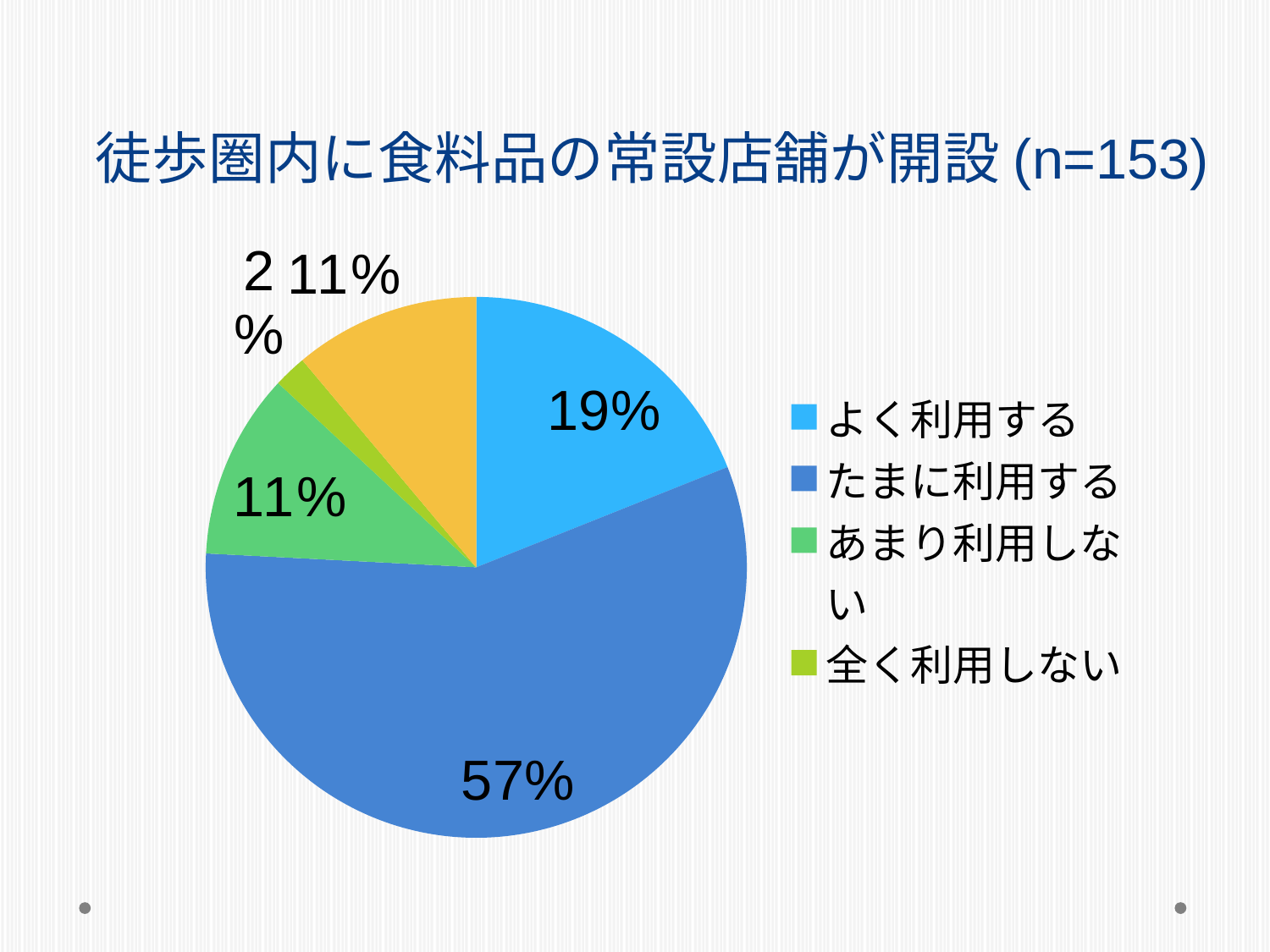

# 徒歩圏内に食料品の常設店舗が開設(n=153)

### Chart

| Category |  |
|---|---|
| よく利用する | 29.0 |
| たまに利用する | 87.0 |
| あまり利用しない | 17.0 |
| 全く利用しない | 3.0 |
| わからない | 17.0 |